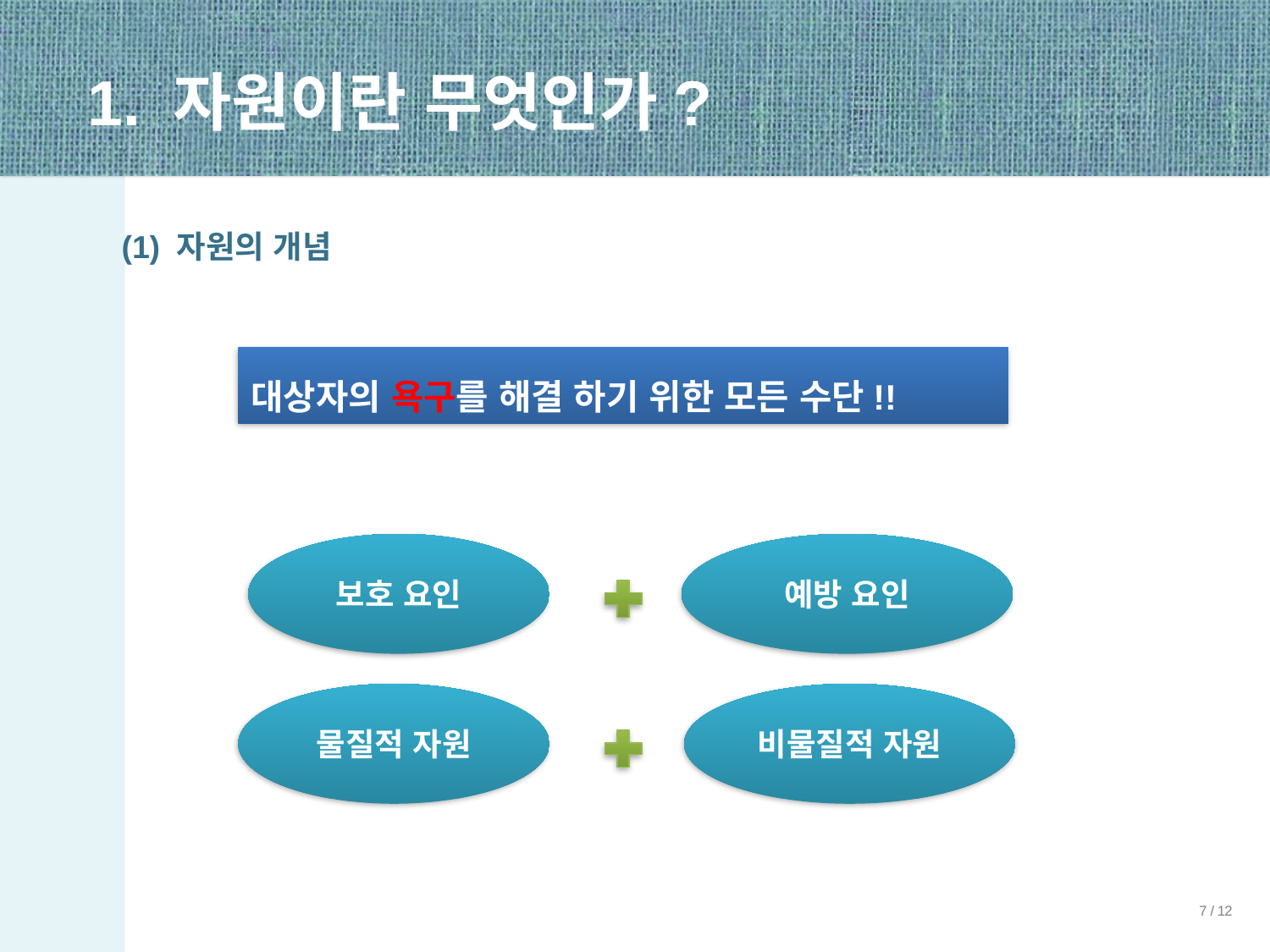

1. 자원이란 무엇인가?
(1) 자원의 개념
대상자의 욕구를 해결 하기 위한 모든 수단!!
보호 요인
예방 요인

물질적 자원
비물질적 자원

7 / 12